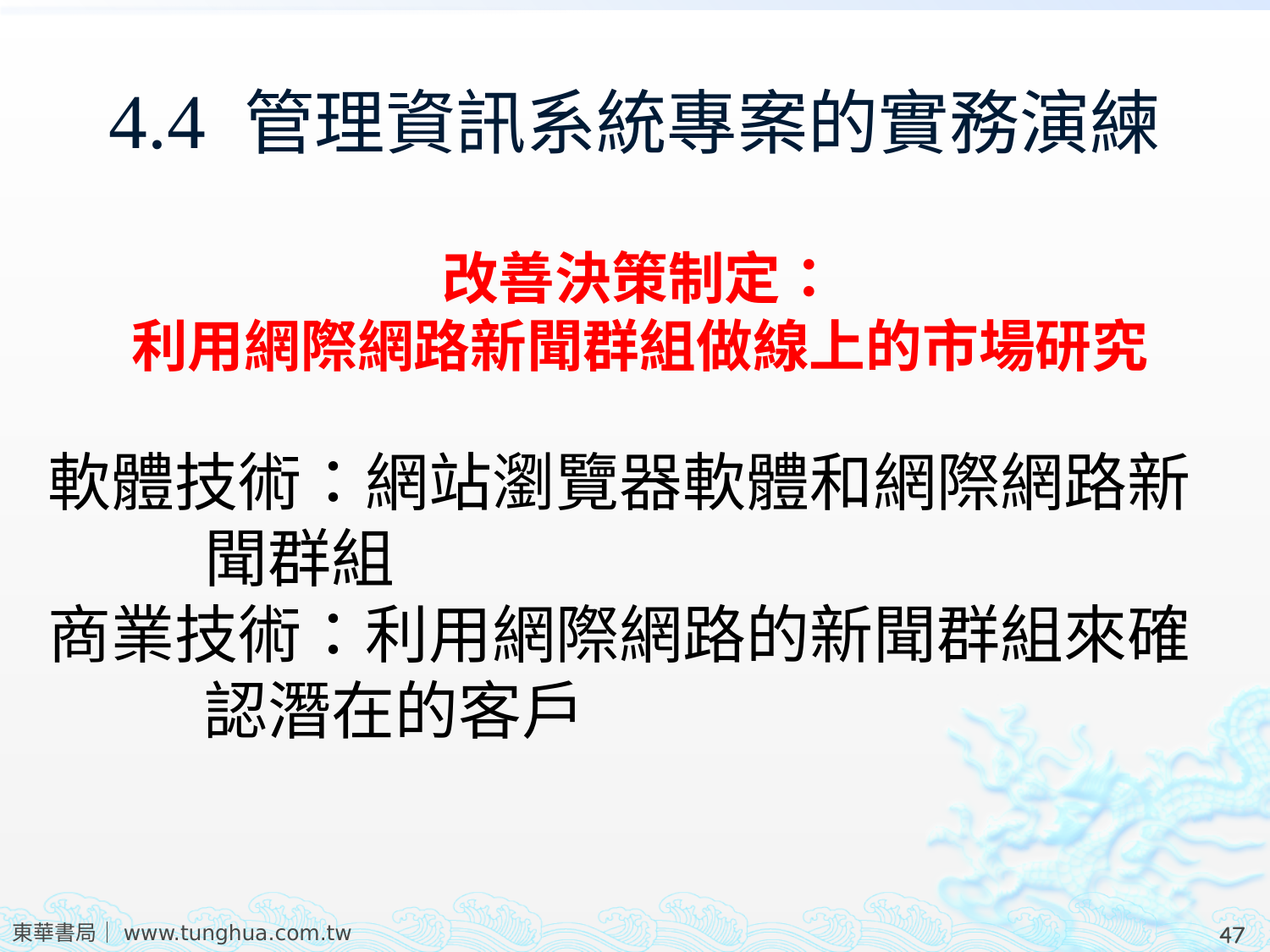

# 4.4 管理資訊系統專案的實務演練
改善決策制定：
利用網際網路新聞群組做線上的市場研究
軟體技術：網站瀏覽器軟體和網際網路新
          聞群組
商業技術：利用網際網路的新聞群組來確
          認潛在的客戶